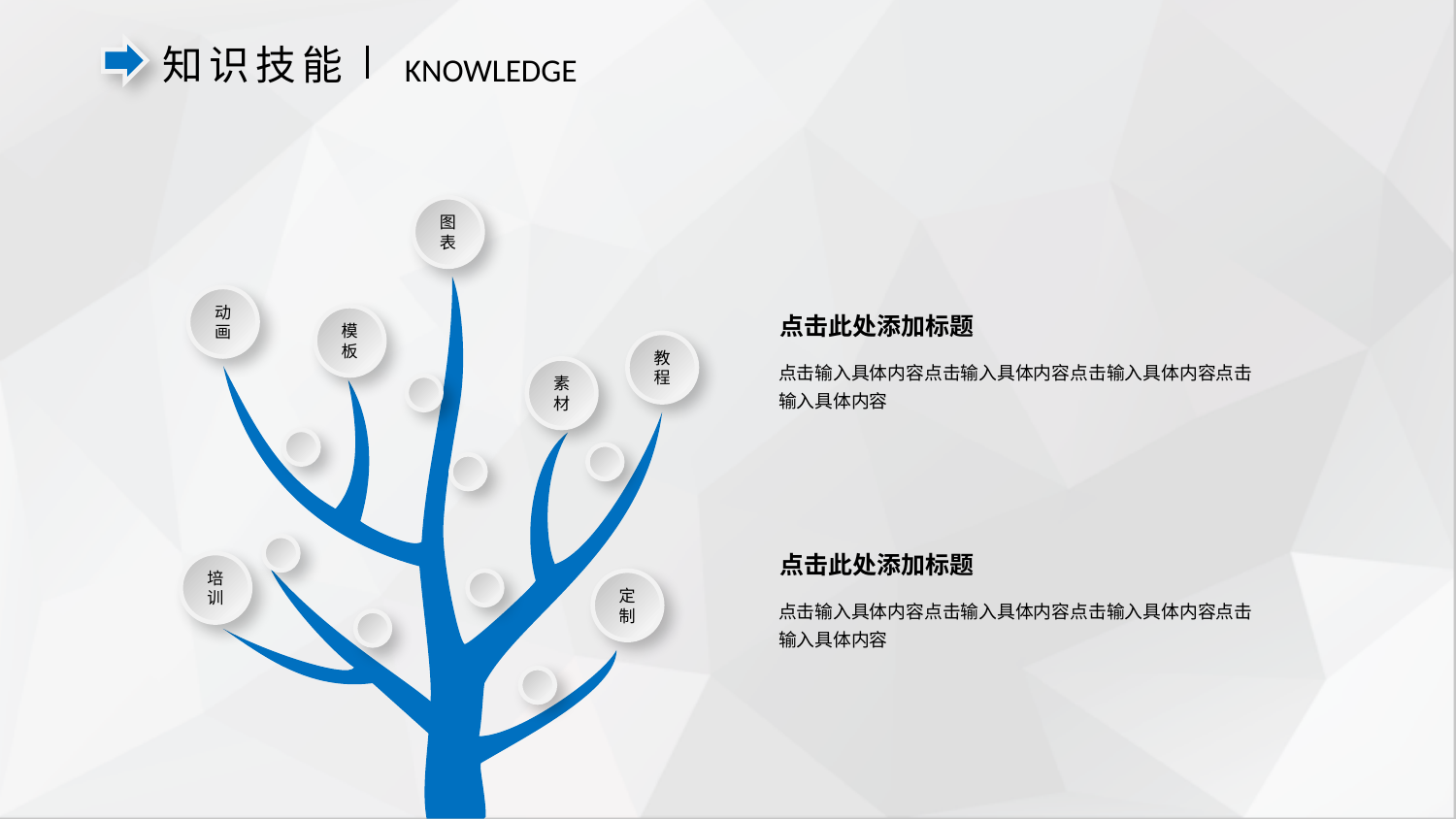

知识技能

KNOWLEDGE
图表

动画
点击此处添加标题
模板
教程
点击输入具体内容点击输入具体内容点击输入具体内容点击输入具体内容
素材

点击此处添加标题
培训
定制

点击输入具体内容点击输入具体内容点击输入具体内容点击输入具体内容

延时符